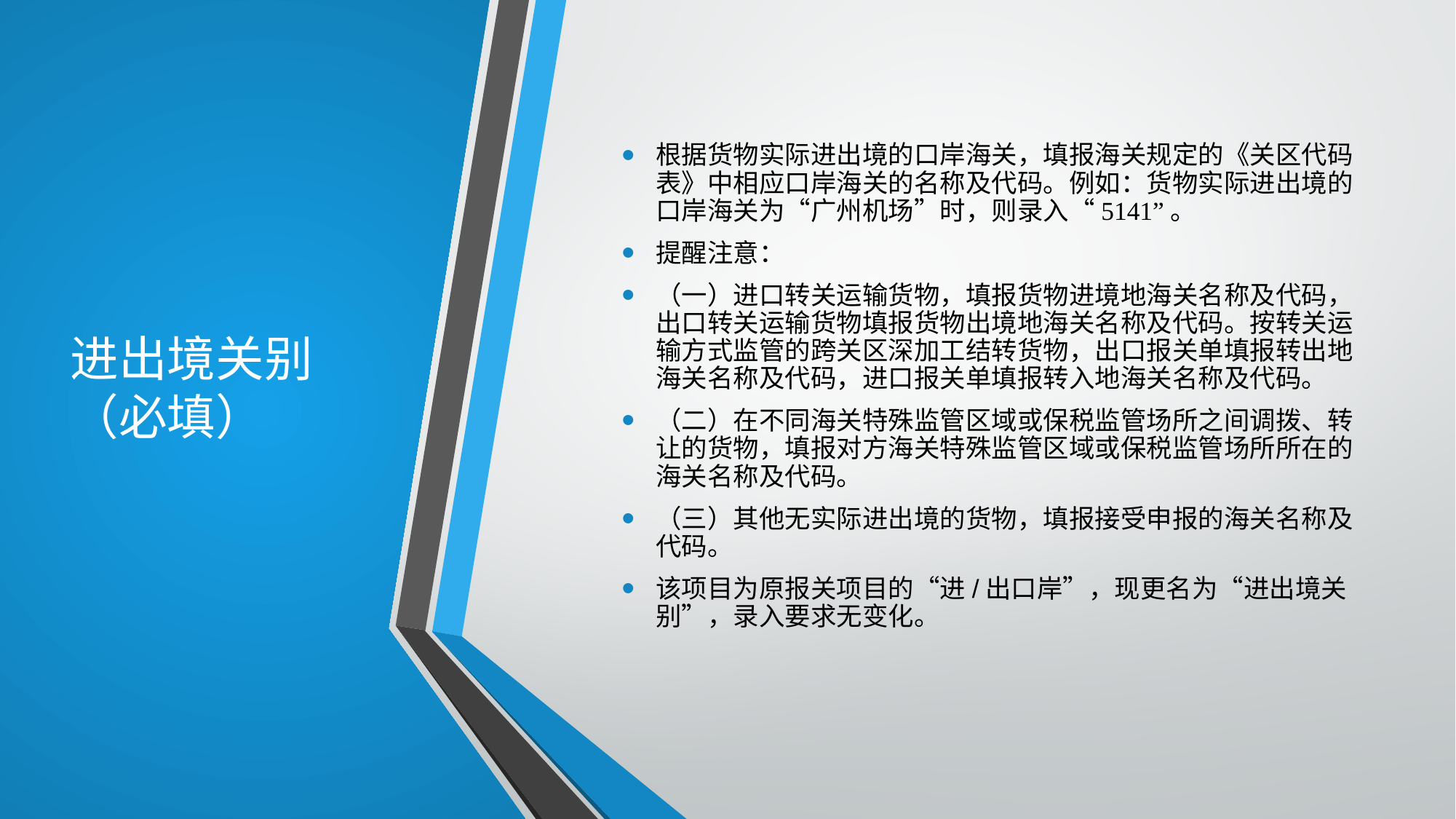

# 进出境关别（必填）
根据货物实际进出境的口岸海关，填报海关规定的《关区代码表》中相应口岸海关的名称及代码。例如：货物实际进出境的口岸海关为“广州机场”时，则录入“5141”。
提醒注意：
（一）进口转关运输货物，填报货物进境地海关名称及代码，出口转关运输货物填报货物出境地海关名称及代码。按转关运输方式监管的跨关区深加工结转货物，出口报关单填报转出地海关名称及代码，进口报关单填报转入地海关名称及代码。
（二）在不同海关特殊监管区域或保税监管场所之间调拨、转让的货物，填报对方海关特殊监管区域或保税监管场所所在的海关名称及代码。
（三）其他无实际进出境的货物，填报接受申报的海关名称及代码。
该项目为原报关项目的“进/出口岸”，现更名为“进出境关别”，录入要求无变化。